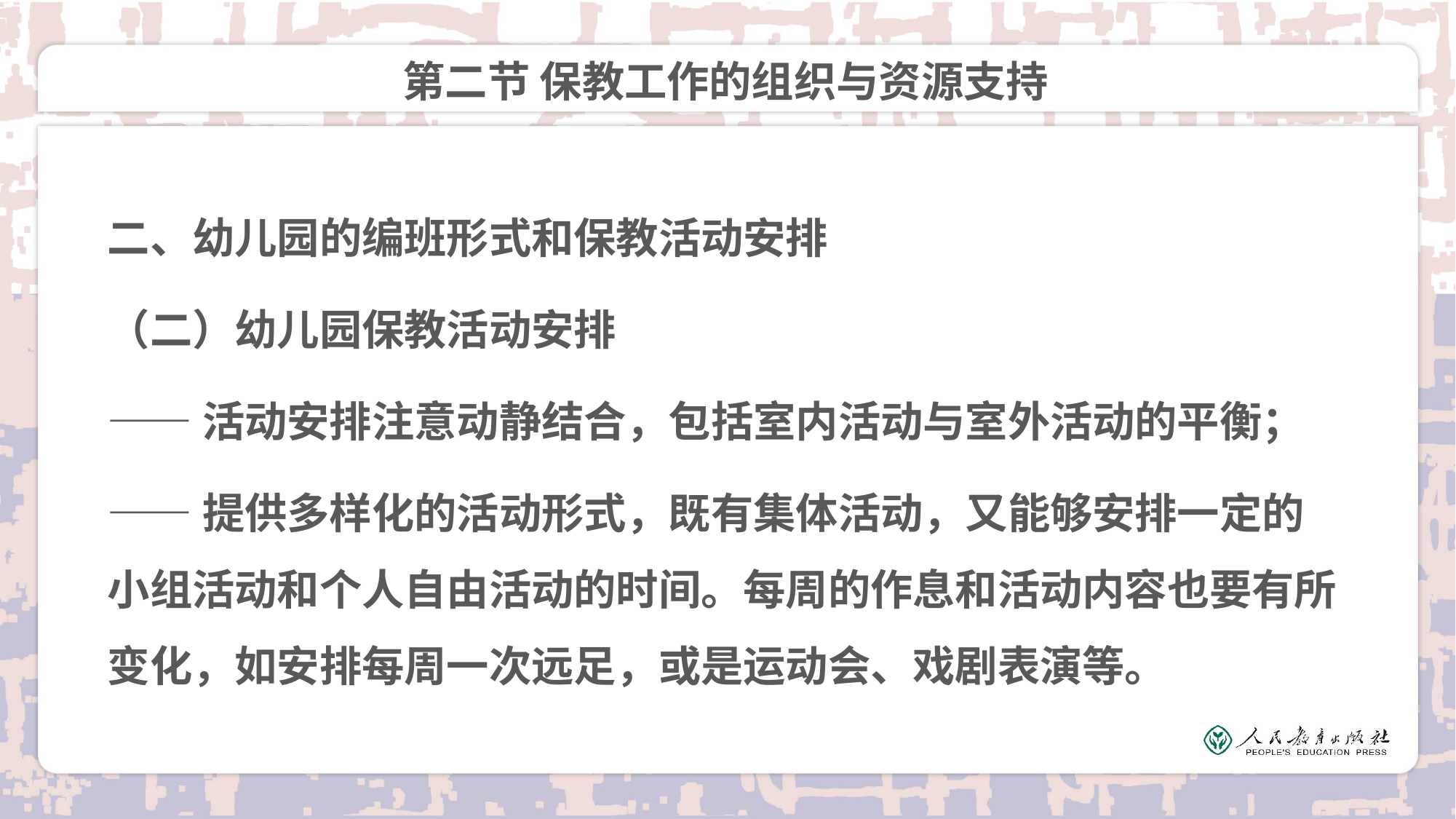

# 第二节 保教工作的组织与资源支持
二、幼儿园的编班形式和保教活动安排
（二）幼儿园保教活动安排
——活动安排注意动静结合，包括室内活动与室外活动的平衡；
——提供多样化的活动形式，既有集体活动，又能够安排一定的小组活动和个人自由活动的时间。每周的作息和活动内容也要有所变化，如安排每周一次远足，或是运动会、戏剧表演等。